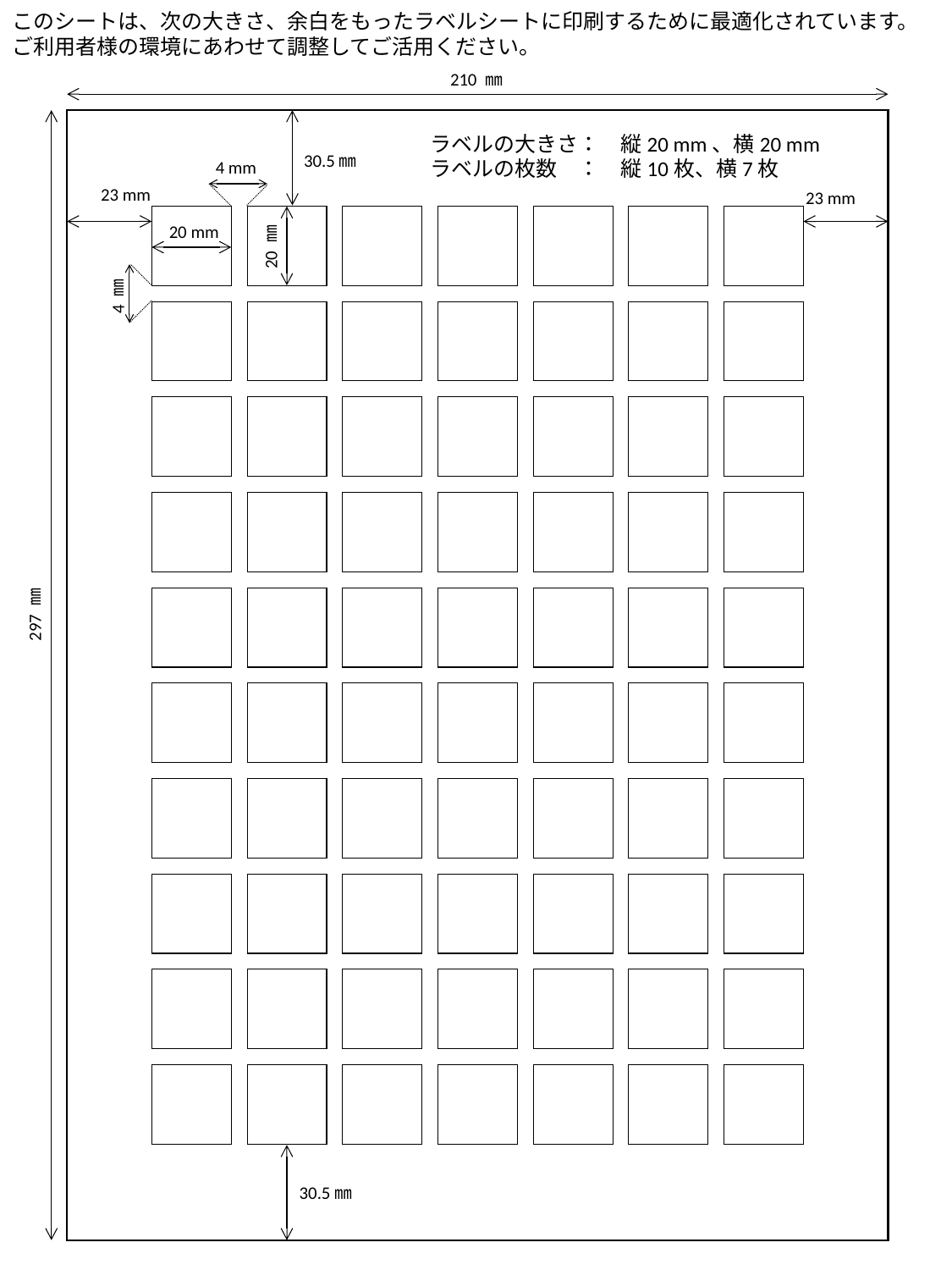

このシートは、次の大きさ、余白をもったラベルシートに印刷するために最適化されています。
ご利用者様の環境にあわせて調整してご活用ください。
210 ㎜

30.5㎜
4 mm
23 mm
23 mm

20 ㎜
20 mm
4 ㎜
297 ㎜
30.5㎜
ラベルの大きさ：　縦20 mm、横20 mm
ラベルの枚数　：　縦10枚、横7枚